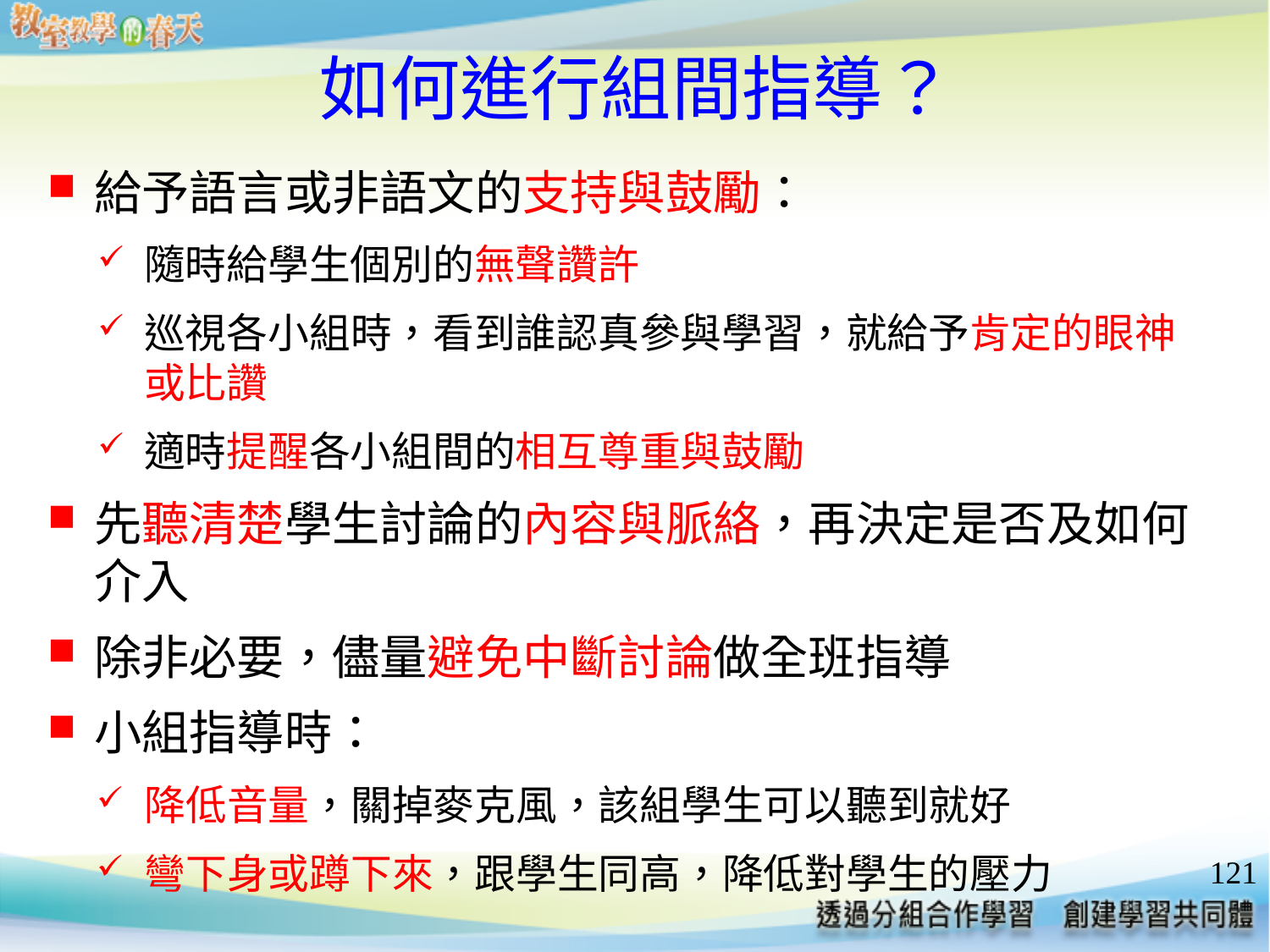

# 如何進行組間指導？
給予語言或非語文的支持與鼓勵：
隨時給學生個別的無聲讚許
巡視各小組時，看到誰認真參與學習，就給予肯定的眼神或比讚
適時提醒各小組間的相互尊重與鼓勵
先聽清楚學生討論的內容與脈絡，再決定是否及如何介入
除非必要，儘量避免中斷討論做全班指導
小組指導時：
降低音量，關掉麥克風，該組學生可以聽到就好
彎下身或蹲下來，跟學生同高，降低對學生的壓力

121